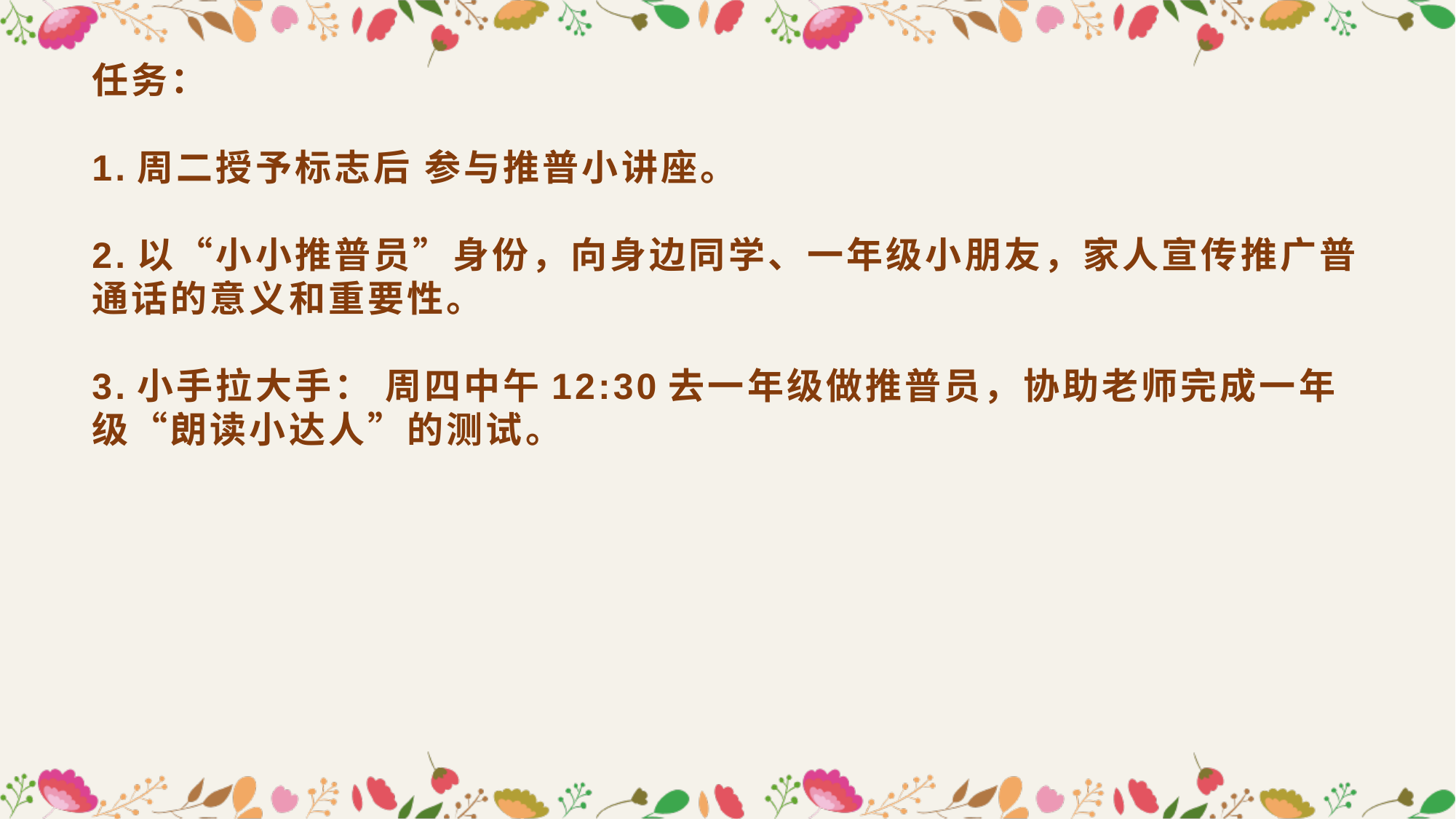

# 任务： 1.周二授予标志后 参与推普小讲座。 2.以“小小推普员”身份，向身边同学、一年级小朋友，家人宣传推广普通话的意义和重要性。 3.小手拉大手： 周四中午12:30去一年级做推普员，协助老师完成一年级“朗读小达人”的测试。